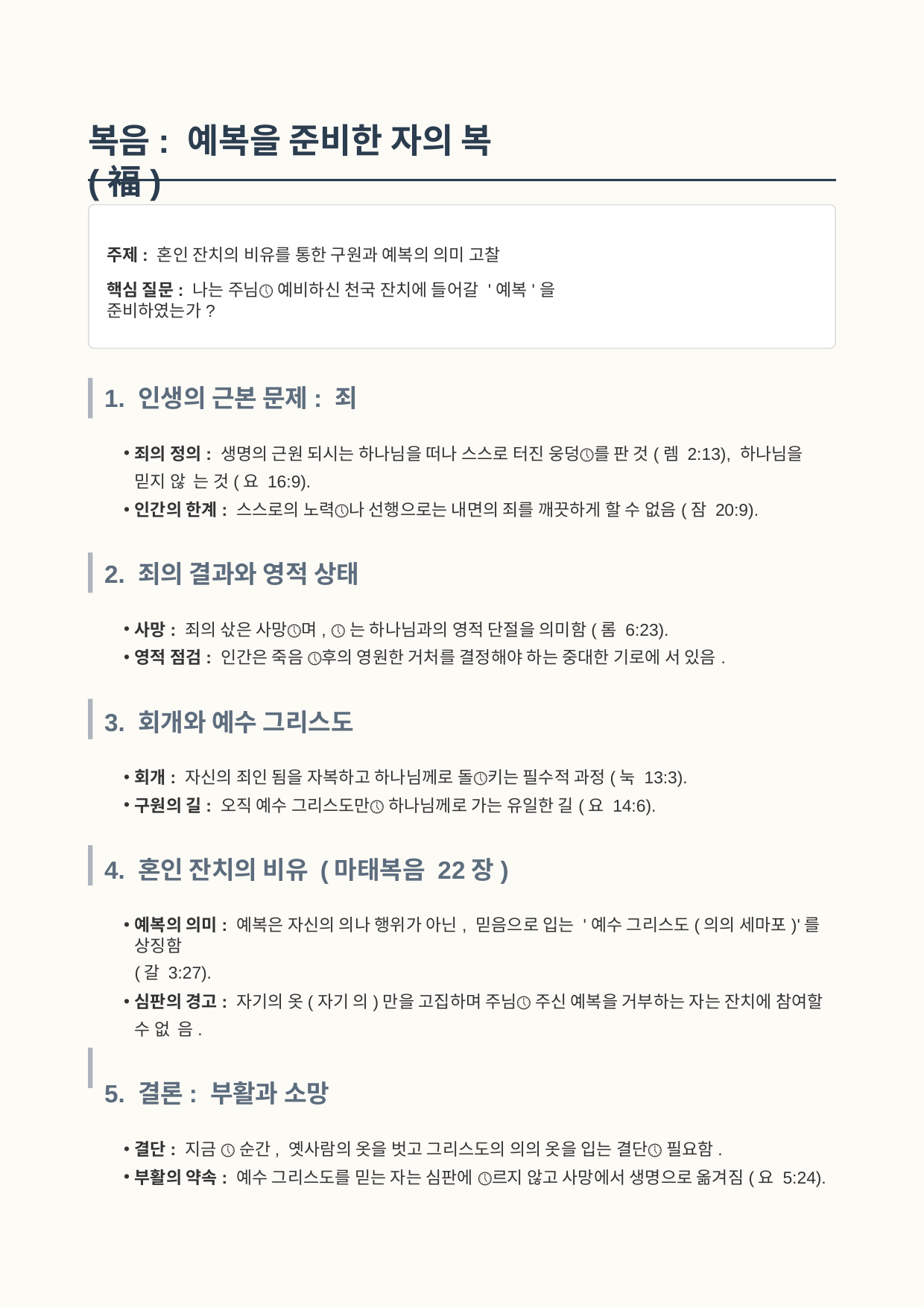

복음: 예복을 준비한 자의 복(福)

주제: 혼인 잔치의 비유를 통한 구원과 예복의 의미 고찰

핵심 질문: 나는 주님🕔 예비하신 천국 잔치에 들어갈 '예복'을 준비하였는가?

1. 인생의 근본 문제: 죄
죄의 정의: 생명의 근원 되시는 하나님을 떠나 스스로 터진 웅덩🕔를 판 것(렘 2:13), 하나님을 믿지 않  는 것(요 16:9).
인간의 한계: 스스로의 노력🕔나 선행으로는 내면의 죄를 깨끗하게 할 수 없음(잠 20:9).

2. 죄의 결과와 영적 상태
사망: 죄의 삯은 사망🕔며, 🕔는 하나님과의 영적 단절을 의미함(롬 6:23).
영적 점검: 인간은 죽음 🕔후의 영원한 거처를 결정해야 하는 중대한 기로에 서 있음.

3. 회개와 예수 그리스도
회개: 자신의 죄인 됨을 자복하고 하나님께로 돌🕔키는 필수적 과정(눅 13:3).
구원의 길: 오직 예수 그리스도만🕔 하나님께로 가는 유일한 길(요 14:6).

4. 혼인 잔치의 비유 (마태복음 22장)
예복의 의미: 예복은 자신의 의나 행위가 아닌, 믿음으로 입는 '예수 그리스도(의의 세마포)'를 상징함
(갈 3:27).
심판의 경고: 자기의 옷(자기 의)만을 고집하며 주님🕔 주신 예복을 거부하는 자는 잔치에 참여할 수 없  음.

5. 결론: 부활과 소망
결단: 지금 🕔 순간, 옛사람의 옷을 벗고 그리스도의 의의 옷을 입는 결단🕔 필요함.
부활의 약속: 예수 그리스도를 믿는 자는 심판에 🕔르지 않고 사망에서 생명으로 옮겨짐(요 5:24).